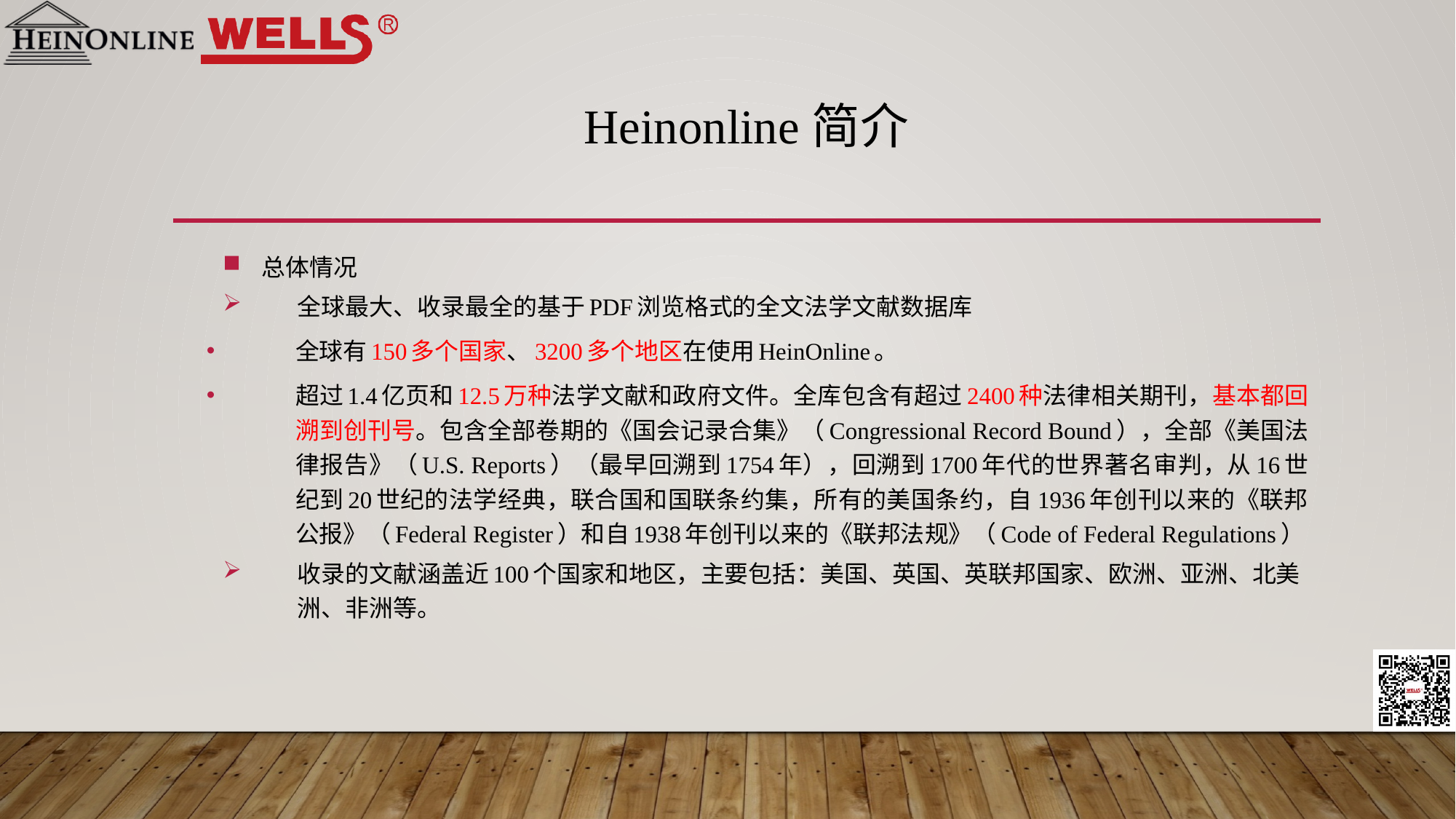

# Heinonline简介
总体情况
全球最大、收录最全的基于PDF浏览格式的全文法学文献数据库
全球有150多个国家、3200多个地区在使用HeinOnline。
超过1.4亿页和12.5万种法学文献和政府文件。全库包含有超过2400种法律相关期刊，基本都回溯到创刊号。包含全部卷期的《国会记录合集》（Congressional Record Bound），全部《美国法律报告》（U.S. Reports）（最早回溯到1754年），回溯到1700年代的世界著名审判，从16世纪到20世纪的法学经典，联合国和国联条约集，所有的美国条约，自1936年创刊以来的《联邦公报》（Federal Register）和自1938年创刊以来的《联邦法规》（Code of Federal Regulations）
收录的文献涵盖近100个国家和地区，主要包括：美国、英国、英联邦国家、欧洲、亚洲、北美洲、非洲等。